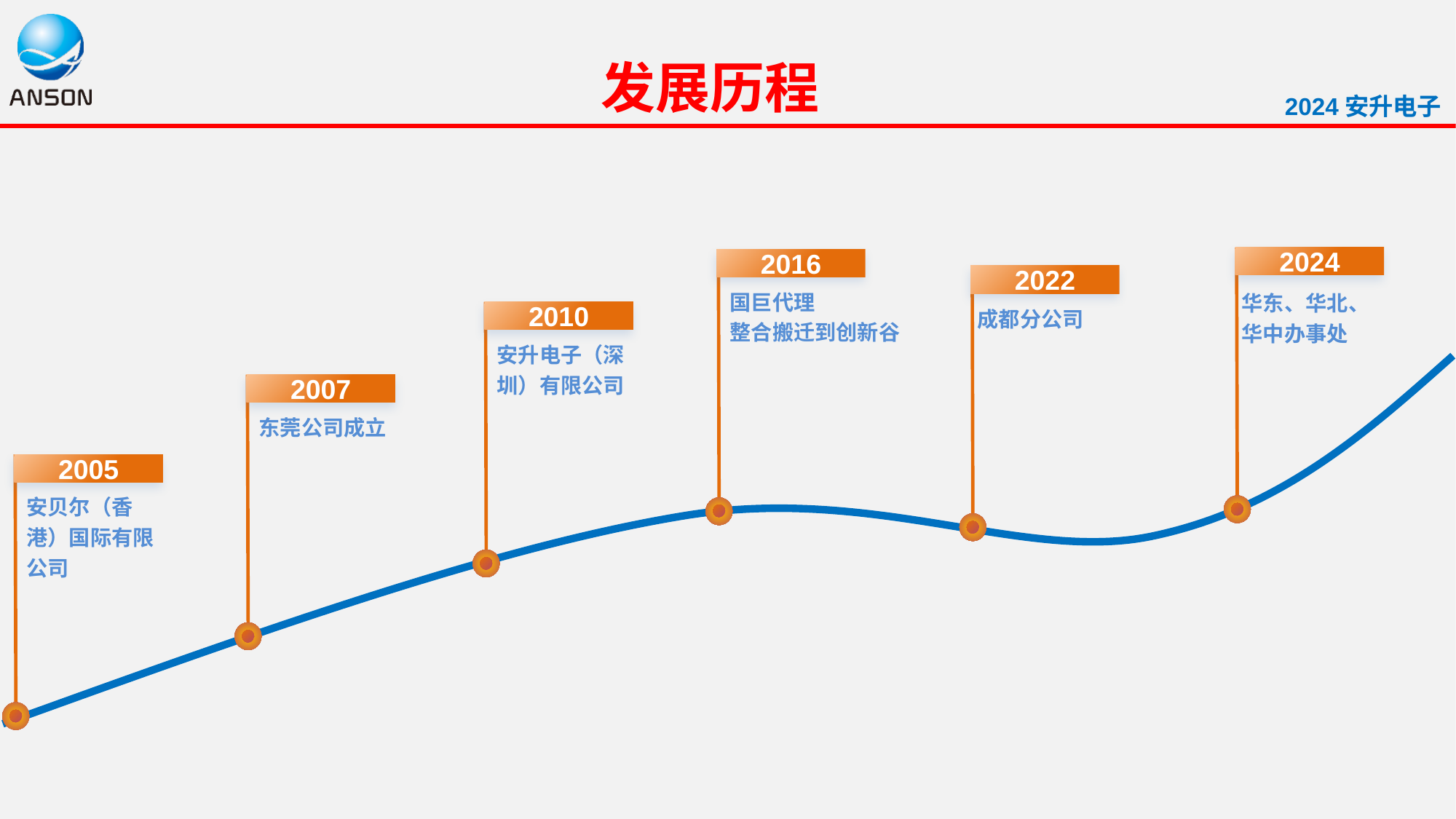

发展历程
2024
华东、华北、华中办事处

2016
国巨代理
整合搬迁到创新谷

2022
成都分公司

2010
安升电子（深圳）有限公司

2007
东莞公司成立

2005
安贝尔（香港）国际有限公司